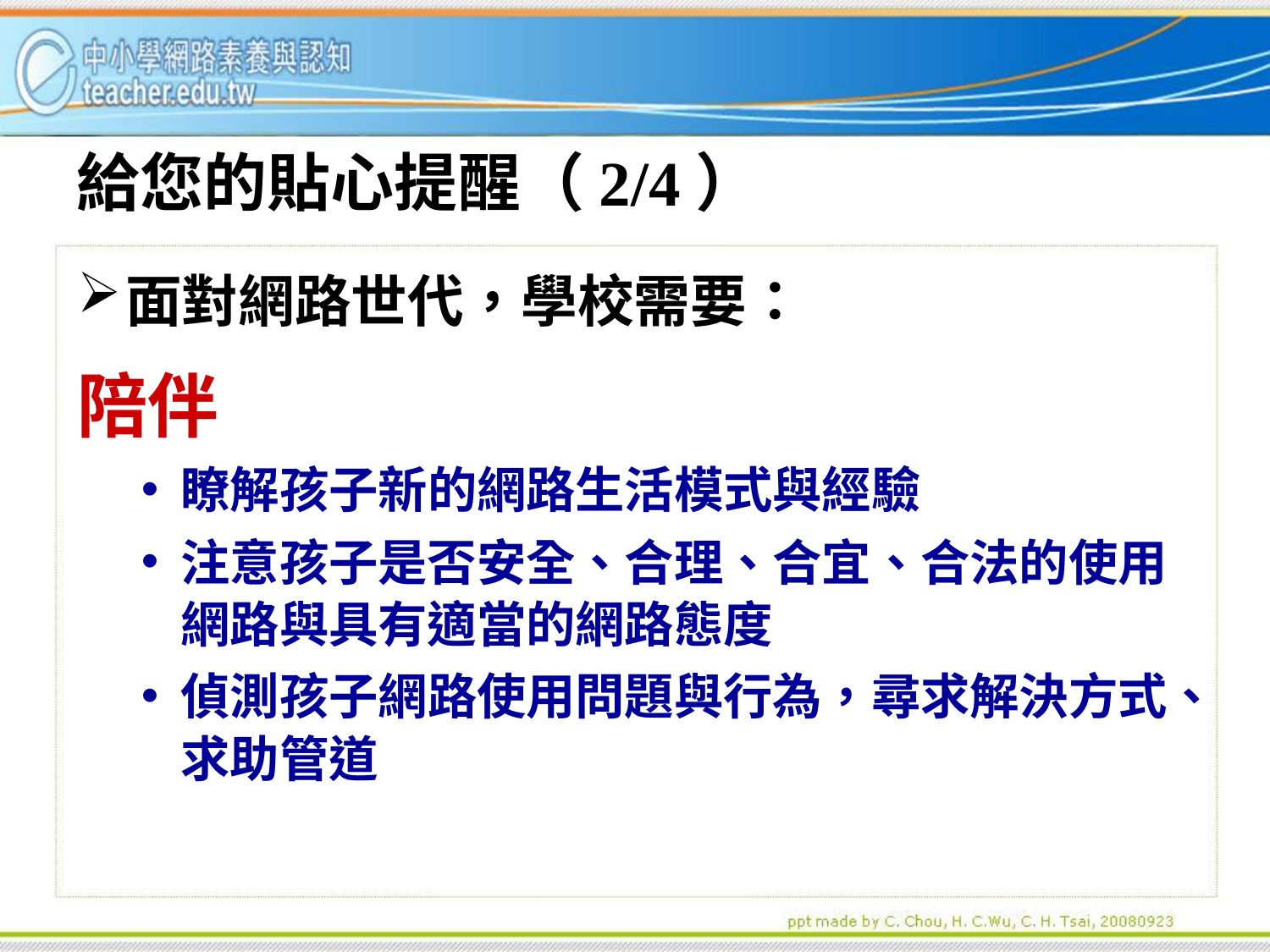

# 給您的貼心提醒（2/4）
面對網路世代，學校需要：
陪伴
瞭解孩子新的網路生活模式與經驗
注意孩子是否安全、合理、合宜、合法的使用網路與具有適當的網路態度
偵測孩子網路使用問題與行為，尋求解決方式、求助管道